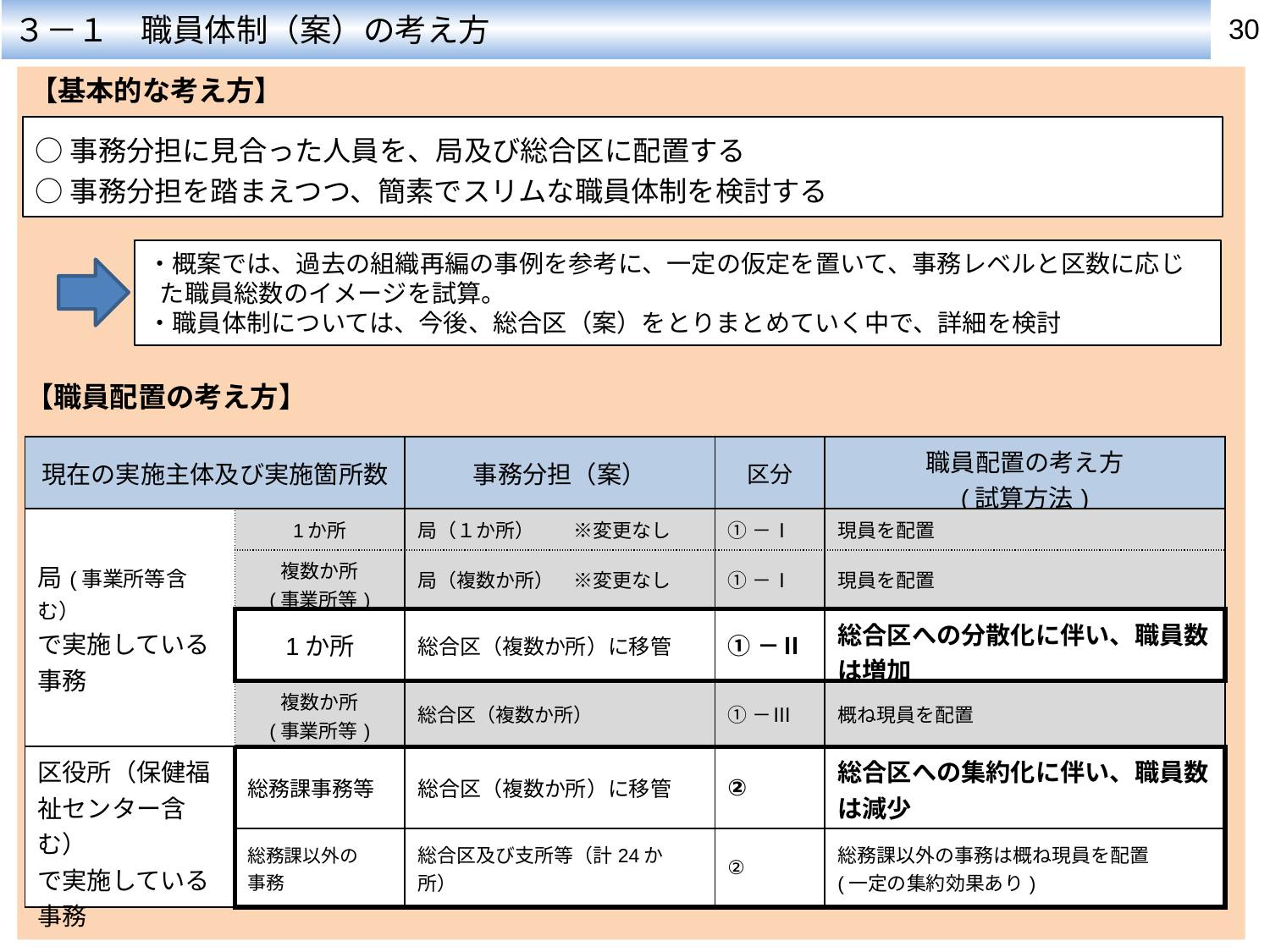

３－１　職員体制（案）の考え方

30
【基本的な考え方】

○事務分担に見合った人員を、局及び総合区に配置する
○事務分担を踏まえつつ、簡素でスリムな職員体制を検討する
・概案では、過去の組織再編の事例を参考に、一定の仮定を置いて、事務レベルと区数に応じた職員総数のイメージを試算。
・職員体制については、今後、総合区（案）をとりまとめていく中で、詳細を検討

【職員配置の考え方】

| 現在の実施主体及び実施箇所数 |  | 事務分担（案） | 区分 | 職員配置の考え方 (試算方法) |
| --- | --- | --- | --- | --- |
| 局(事業所等含む） で実施している事務 | 1か所 | 局（１か所）　　※変更なし | ①－Ⅰ | 現員を配置 |
|  | 複数か所 (事業所等) | 局（複数か所）　※変更なし | ①－Ⅰ | 現員を配置 |
|  | 1か所 | 総合区（複数か所）に移管 | ①－Ⅱ | 総合区への分散化に伴い、職員数は増加 |
|  | 複数か所 (事業所等) | 総合区（複数か所） | ①－Ⅲ | 概ね現員を配置 |
| 区役所（保健福祉センター含む） で実施している事務 | 総務課事務等 | 総合区（複数か所）に移管 | ② | 総合区への集約化に伴い、職員数は減少 |
|  | 総務課以外の 事務 | 総合区及び支所等（計24か所） | ② | 総務課以外の事務は概ね現員を配置 (一定の集約効果あり) |